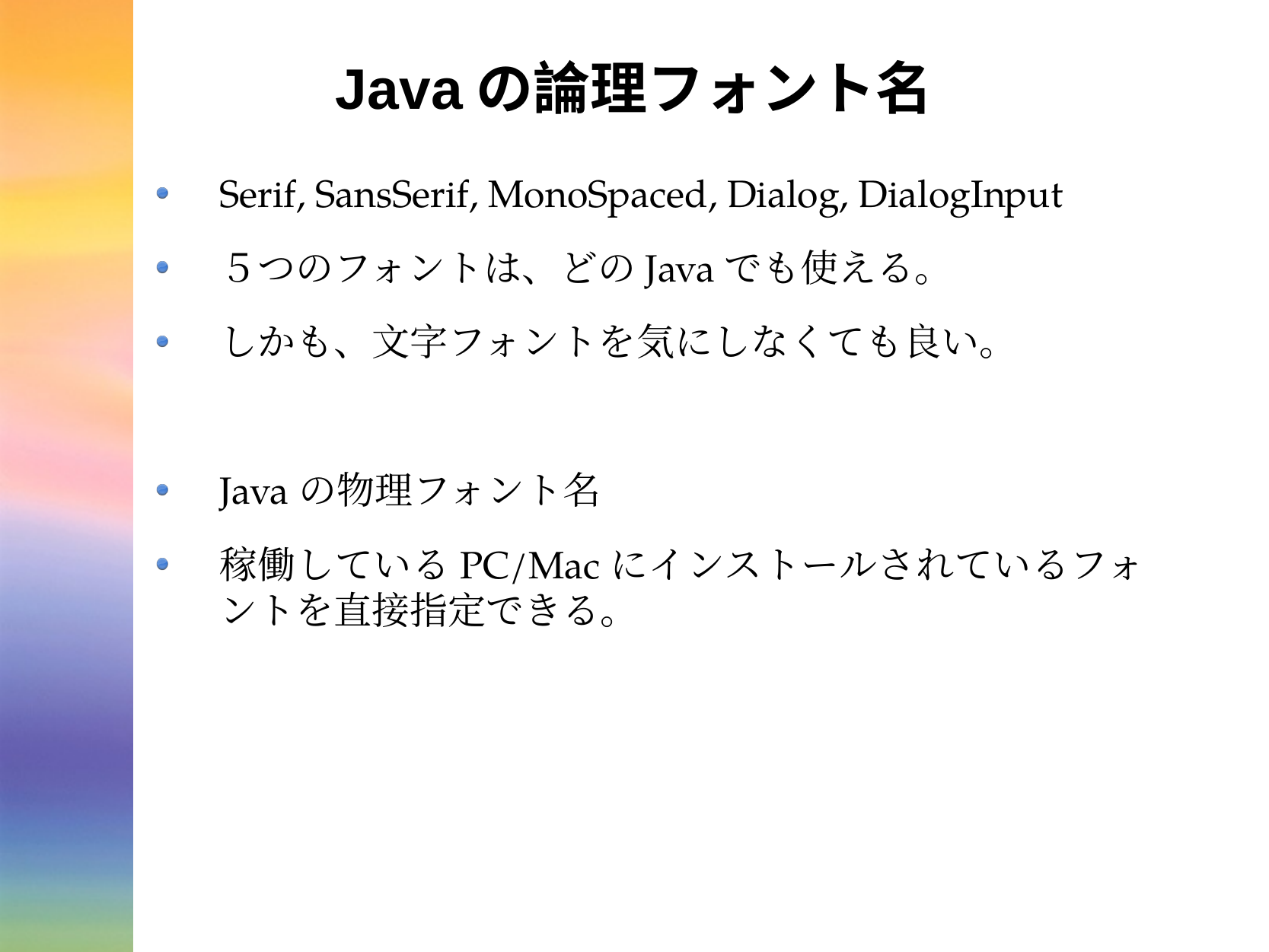

# Javaの論理フォント名
Serif, SansSerif, MonoSpaced, Dialog, DialogInput
５つのフォントは、どのJavaでも使える。
しかも、文字フォントを気にしなくても良い。

Javaの物理フォント名
稼働しているPC/Macにインストールされているフォントを直接指定できる。